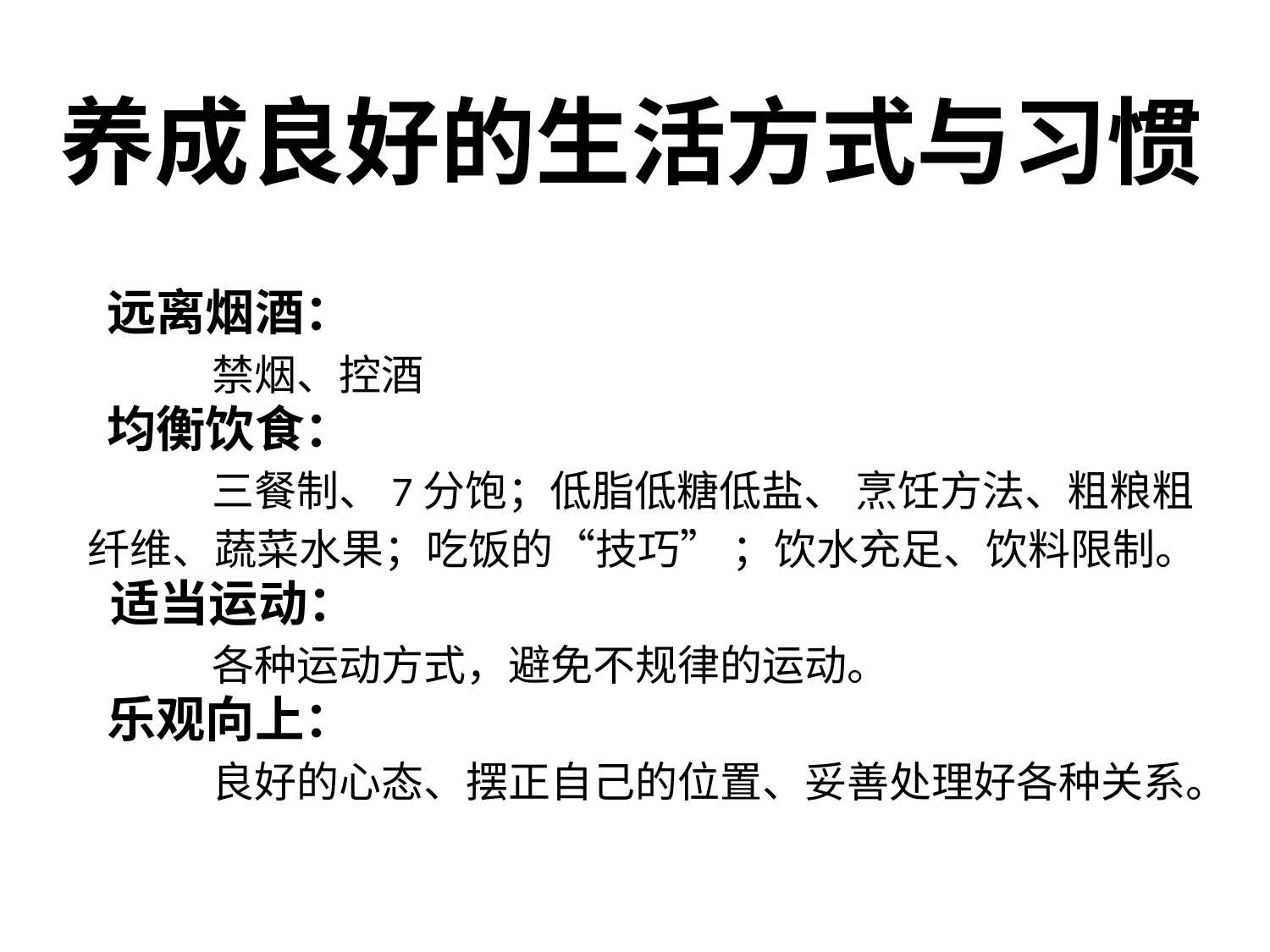

养成良好的生活方式与习惯
 远离烟酒：
            禁烟、控酒
 均衡饮食：
            三餐制、7分饱；低脂低糖低盐、 烹饪方法、粗粮粗纤维、蔬菜水果；吃饭的“技巧” ；饮水充足、饮料限制。
 适当运动：
            各种运动方式，避免不规律的运动。
 乐观向上：
            良好的心态、摆正自己的位置、妥善处理好各种关系。